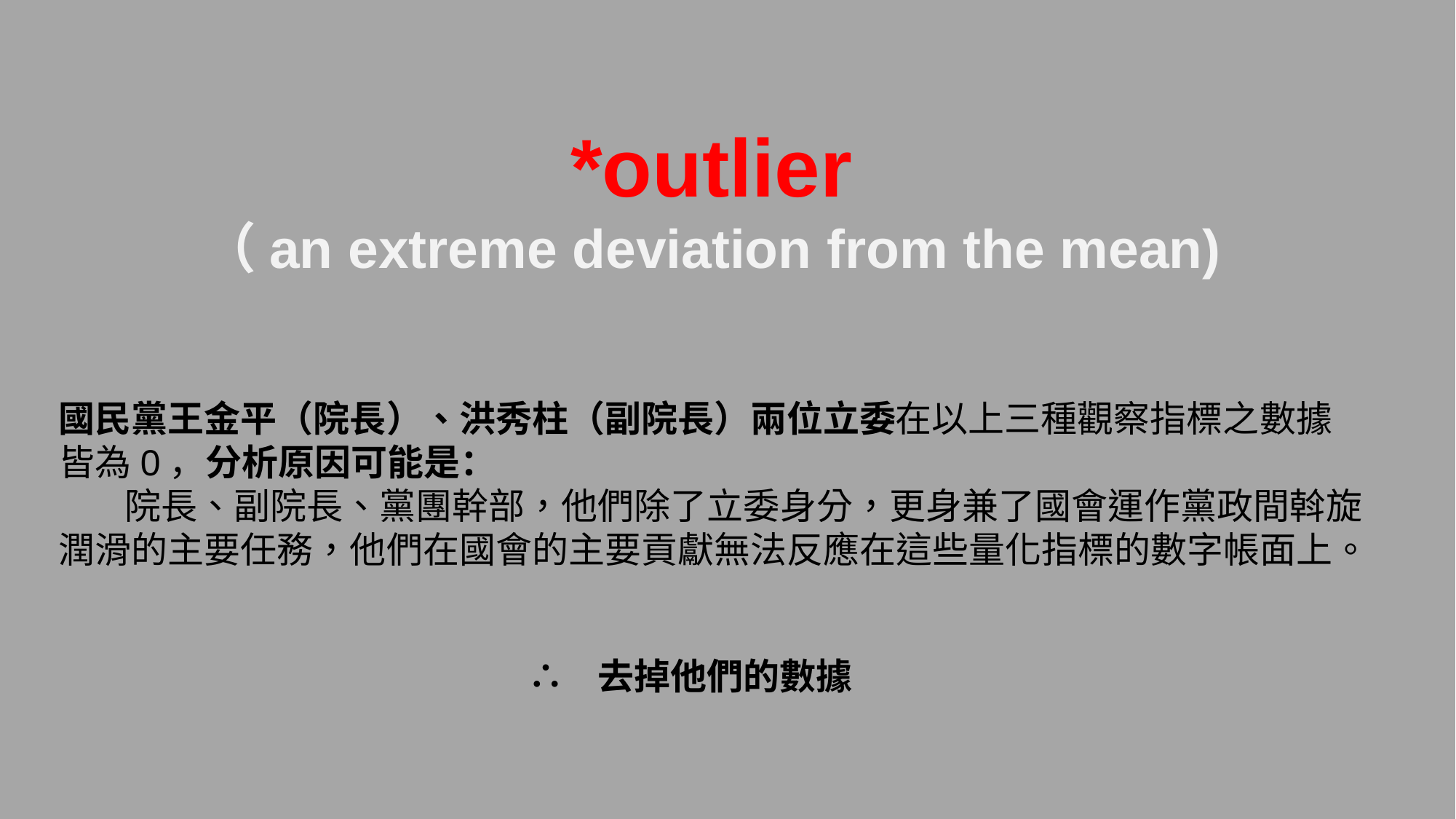

*outlier
（an extreme deviation from the mean)

國民黨王金平（院長）、洪秀柱（副院長）兩位立委在以上三種觀察指標之數據皆為0，分析原因可能是：
       院長、副院長、黨團幹部，他們除了立委身分，更身兼了國會運作黨政間斡旋潤滑的主要任務，他們在國會的主要貢獻無法反應在這些量化指標的數字帳面上。
∴   去掉他們的數據